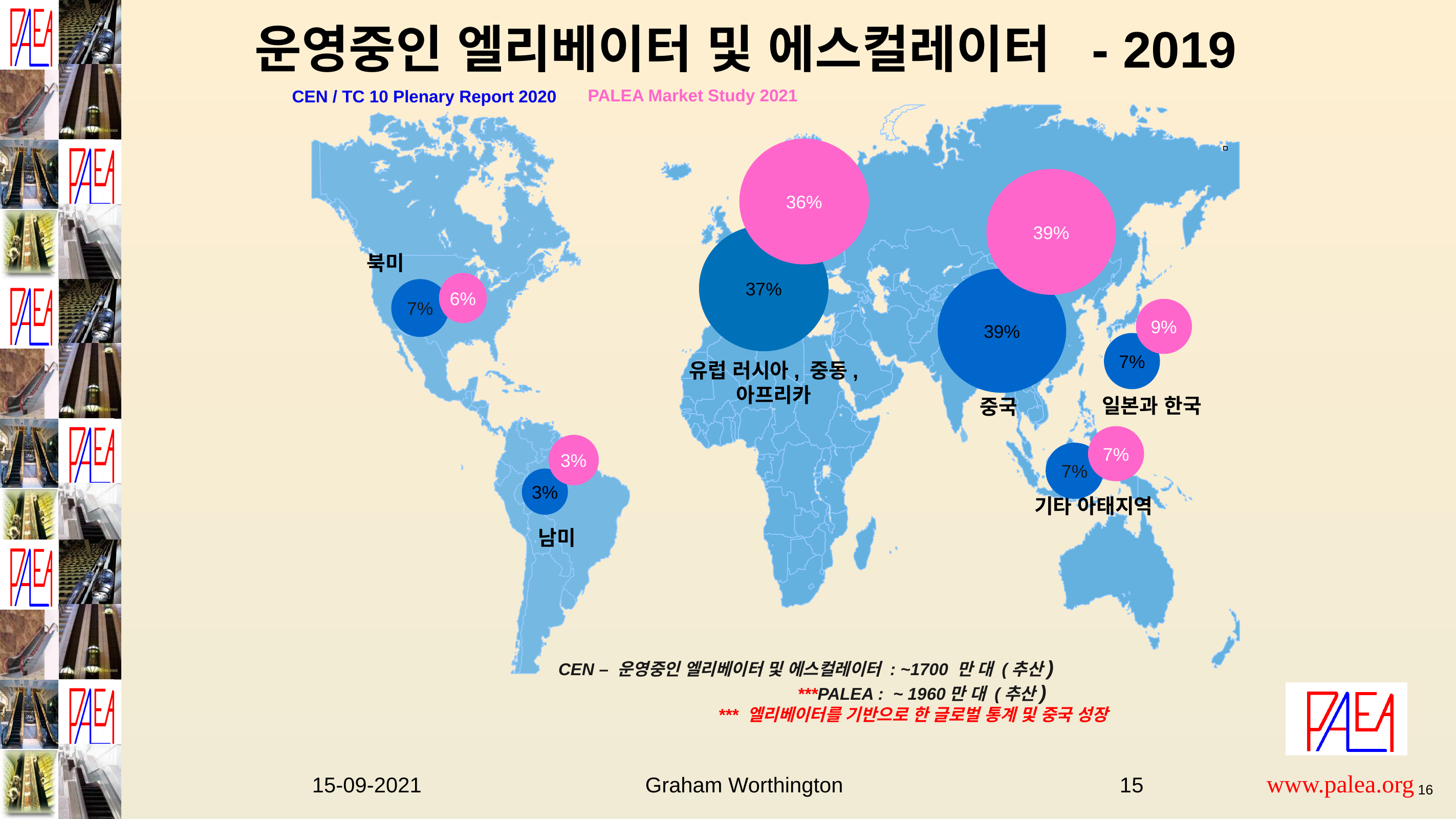

운영중인 엘리베이터 및 에스컬레이터  - 2019
PALEA Market Study 2021
CEN / TC 10 Plenary Report 2020

36%

39%
37%
북미
39%
6%
7%
9%
7%
유럽 러시아, 중동, 아프리카
일본과 한국
중국
7%
3%
7%
3%
기타 아태지역
남미

CEN – 운영중인 엘리베이터 및 에스컬레이터 : ~1700 만 대 (추산)
                                                 ***PALEA :  ~ 1960만 대 (추산)
			            *** 엘리베이터를 기반으로 한 글로벌 통계 및 중국 성장

15-09-2021                                      Graham Worthington                                               15
16